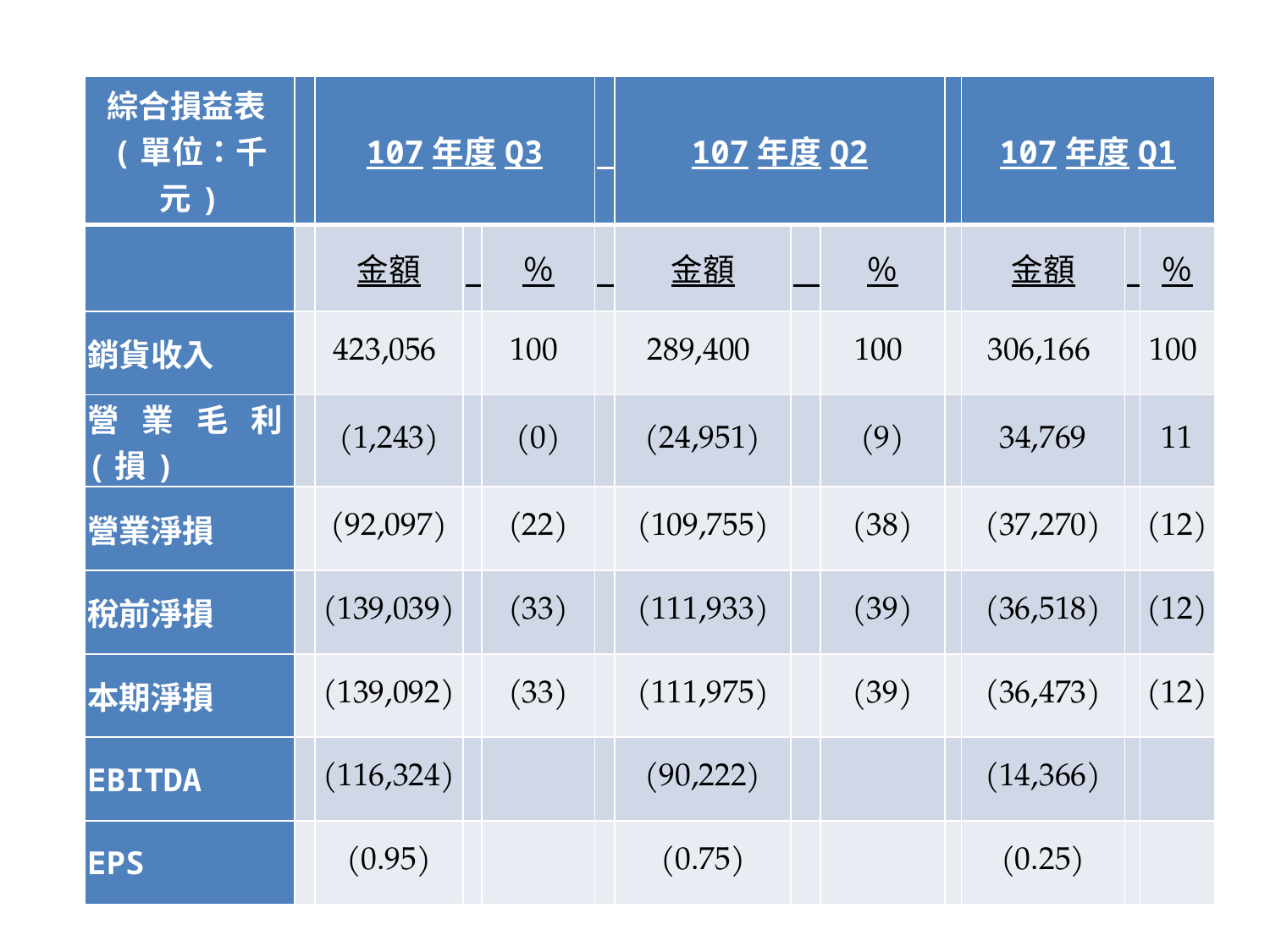

| 綜合損益表 (單位：千元) |  | 107年度Q3 |  |  |  | 107年度Q2 |  |  |  | 107年度Q1 |  |  |
| --- | --- | --- | --- | --- | --- | --- | --- | --- | --- | --- | --- | --- |
|  |  | 金額 |  | ％ |  | 金額 |  | ％ |  | 金額 |  | ％ |
| 銷貨收入 |  | 423,056 |  | 100 |  | 289,400 |  | 100 |  | 306,166 |  | 100 |
| 營業毛利(損) |  | (1,243) |  | (0) |  | (24,951) |  | (9) |  | 34,769 |  | 11 |
| 營業淨損 |  | (92,097) |  | (22) |  | (109,755) |  | (38) |  | (37,270) |  | (12) |
| 稅前淨損 |  | (139,039) |  | (33) |  | (111,933) |  | (39) |  | (36,518) |  | (12) |
| 本期淨損 |  | (139,092) |  | (33) |  | (111,975) |  | (39) |  | (36,473) |  | (12) |
| EBITDA |  | (116,324) |  |  |  | (90,222) |  |  |  | (14,366) |  |  |
| EPS |  | (0.95) |  |  |  | (0.75) |  |  |  | (0.25) |  |  |
#